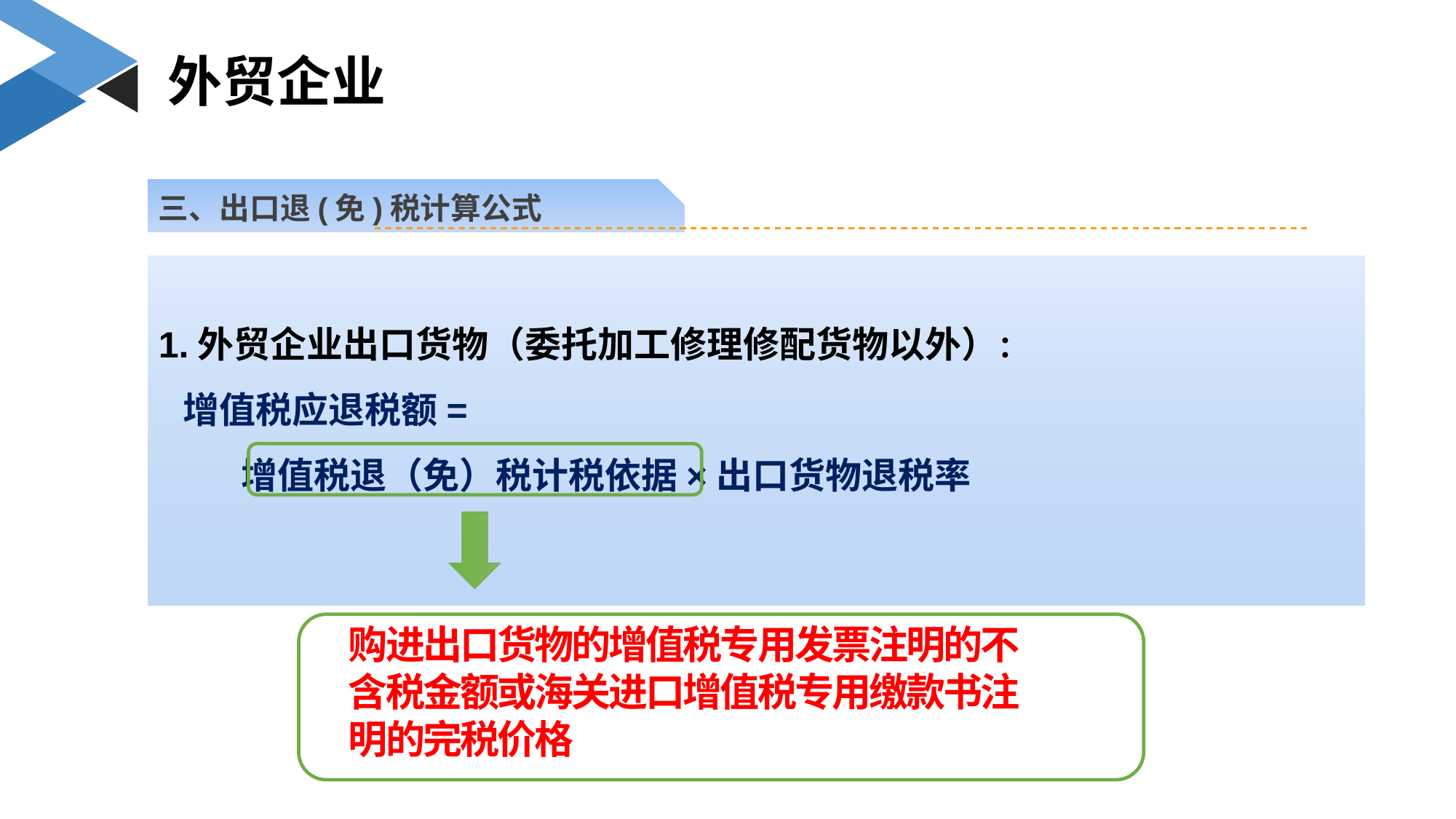

外贸企业

三、出口退(免)税计算公式

1.外贸企业出口货物（委托加工修理修配货物以外）：
   增值税应退税额=
         增值税退（免）税计税依据×出口货物退税率

购进出口货物的增值税专用发票注明的不含税金额或海关进口增值税专用缴款书注明的完税价格